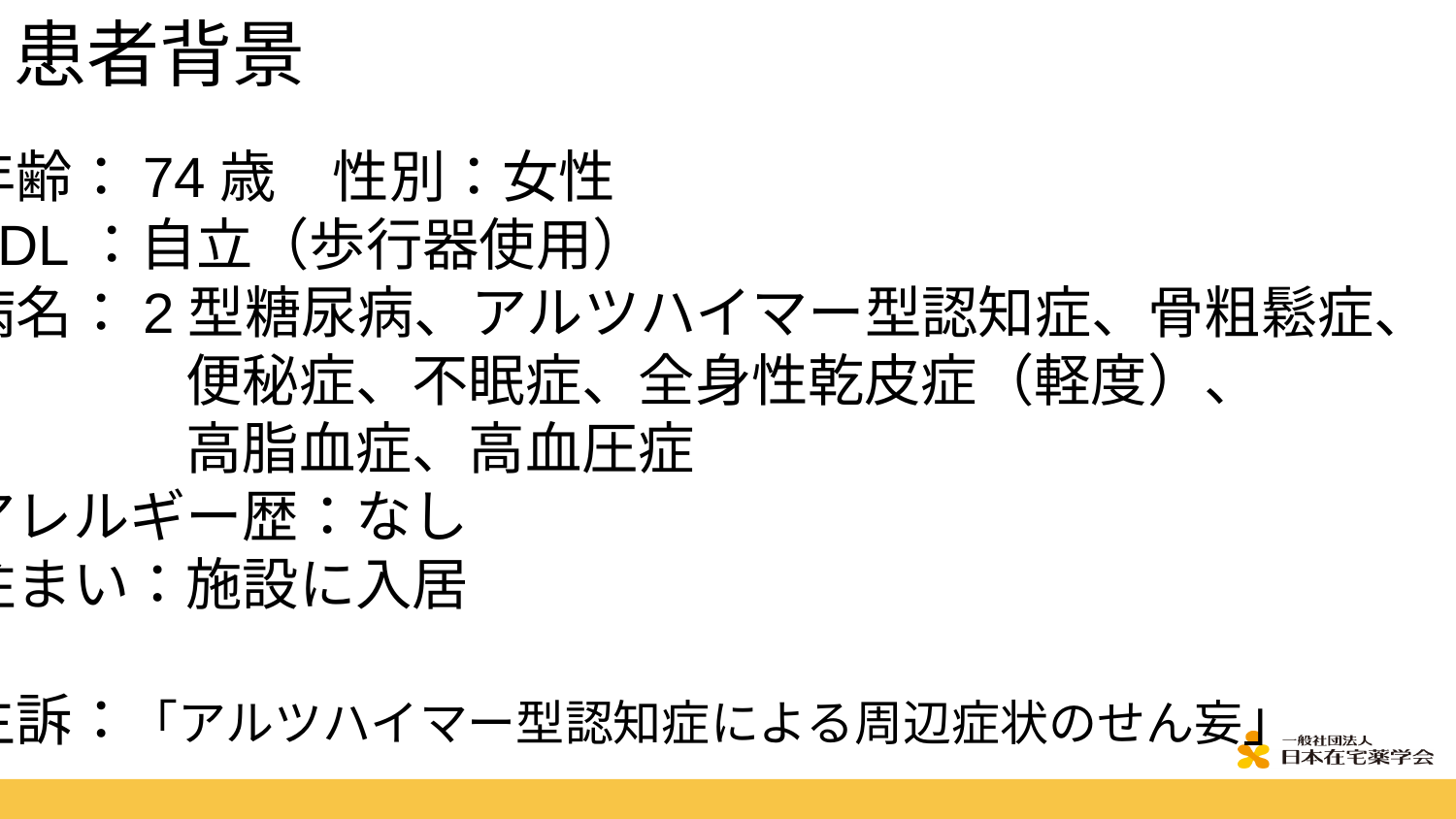

患者背景
年齢：74歳　性別：女性
ADL：自立（歩行器使用）
病名：2型糖尿病、アルツハイマー型認知症、骨粗鬆症、
　　　　便秘症、不眠症、全身性乾皮症（軽度）、
　　　　高脂血症、高血圧症
アレルギー歴：なし
住まい：施設に入居

主訴：「アルツハイマー型認知症による周辺症状のせん妄」